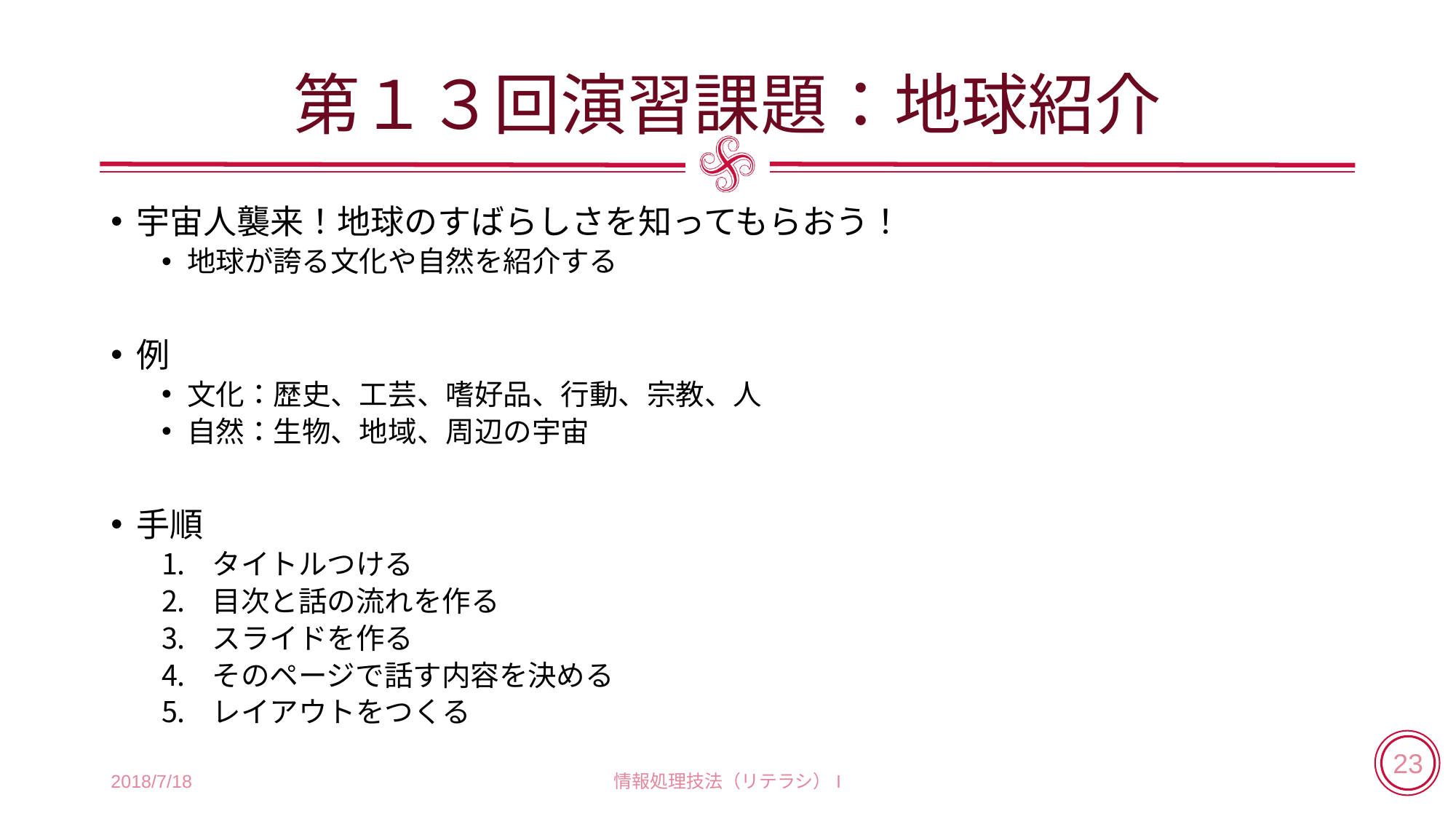

# 第１３回演習課題：地球紹介
宇宙人襲来！地球のすばらしさを知ってもらおう！
地球が誇る文化や自然を紹介する

例
文化：歴史、工芸、嗜好品、行動、宗教、人
自然：生物、地域、周辺の宇宙

手順
タイトルつける
目次と話の流れを作る
スライドを作る
そのページで話す内容を決める
レイアウトをつくる
2018/7/18
情報処理技法（リテラシ）I